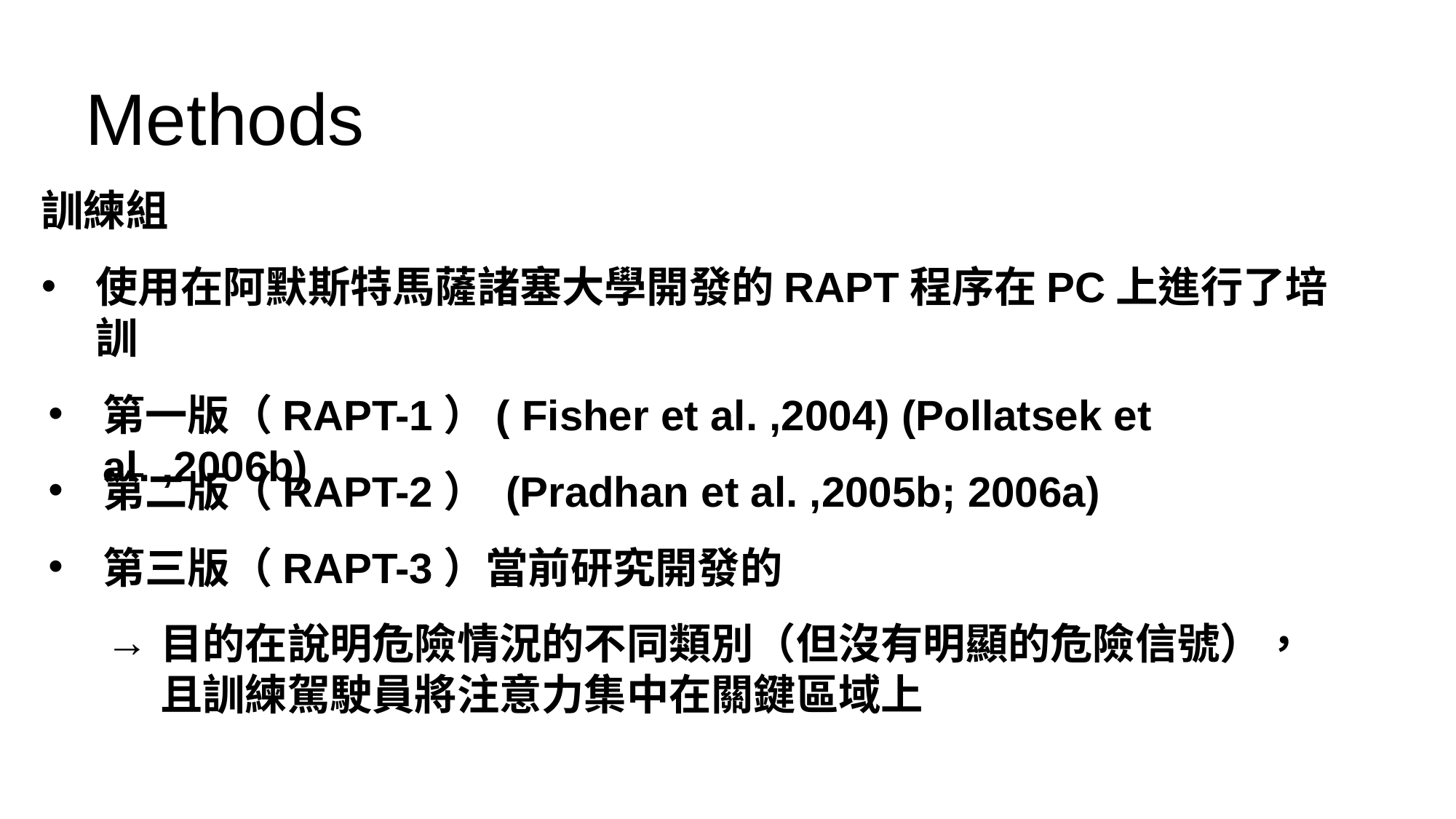

Methods
訓練組
使用在阿默斯特馬薩諸塞大學開發的RAPT程序在PC上進行了培訓
第一版（RAPT-1）( Fisher et al. ,2004) (Pollatsek et al. ,2006b)
第二版（RAPT-2） (Pradhan et al. ,2005b; 2006a)
第三版（RAPT-3）當前研究開發的
目的在說明危險情況的不同類別（但沒有明顯的危險信號），且訓練駕駛員將注意力集中在關鍵區域上